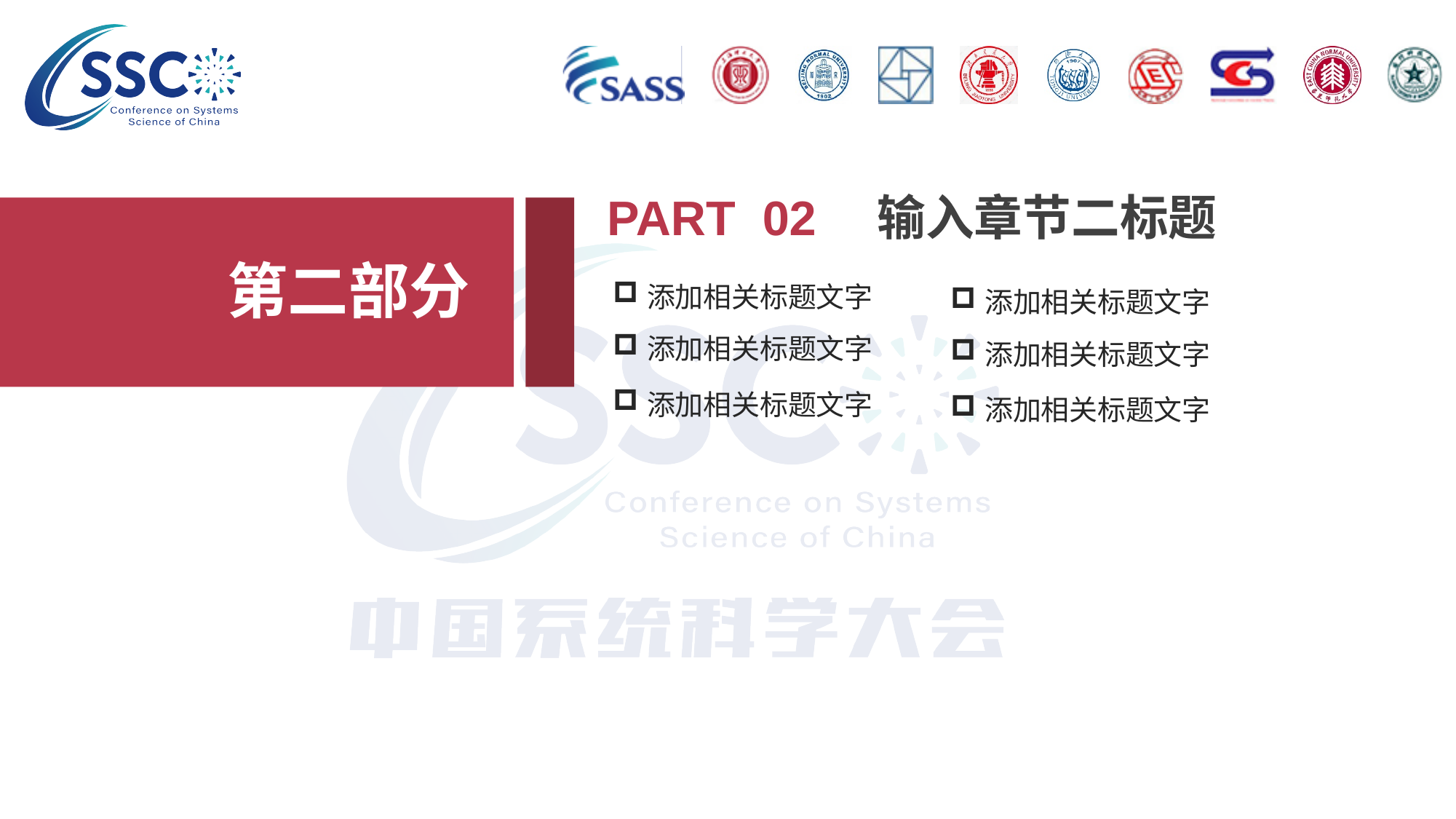

PART  02
输入章节二标题

第二部分
添加相关标题文字
添加相关标题文字
添加相关标题文字
添加相关标题文字
添加相关标题文字
添加相关标题文字